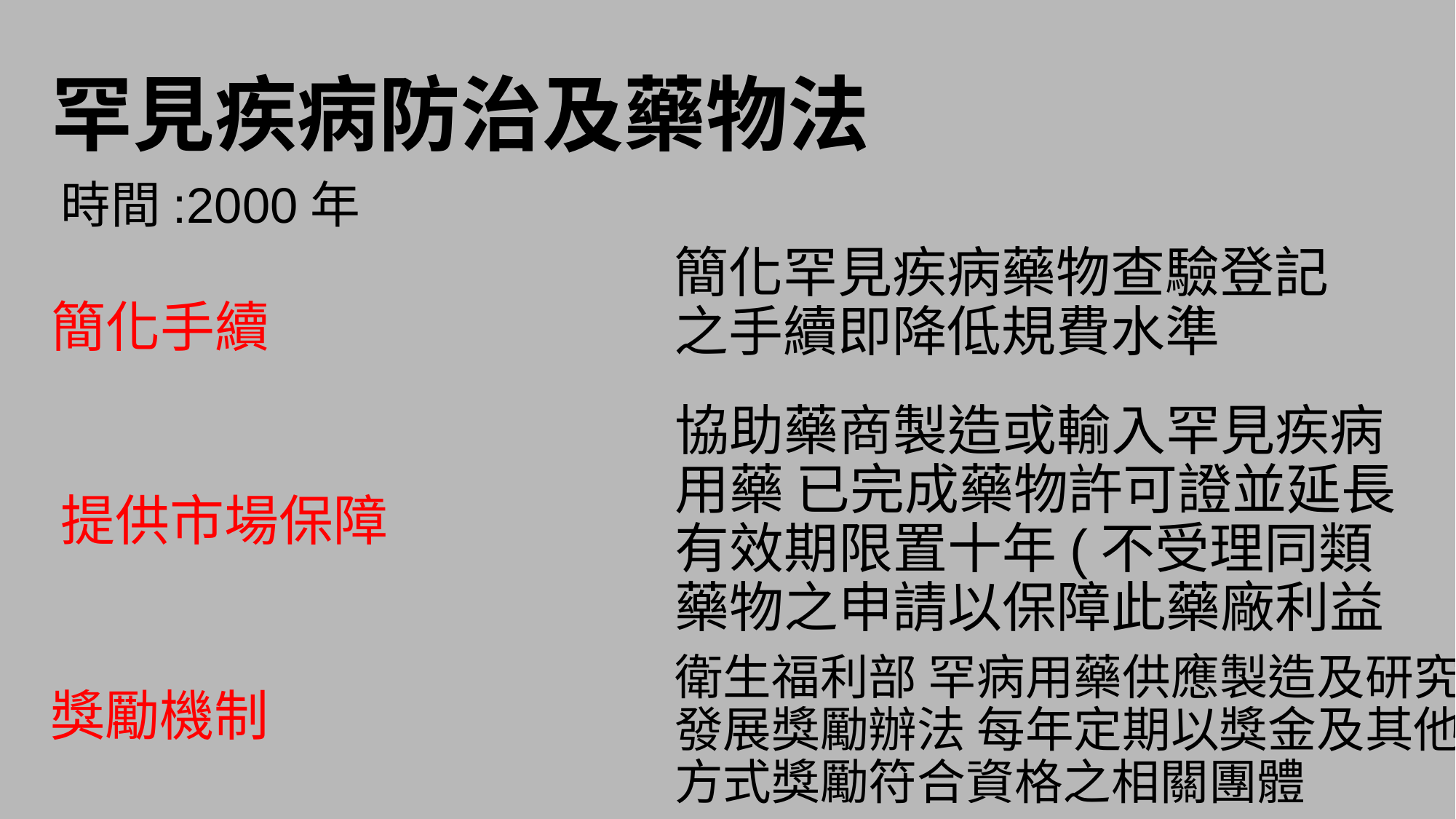

罕見疾病防治及藥物法
時間:2000年
簡化罕見疾病藥物查驗登記之手續即降低規費水準
# 簡化手續
協助藥商製造或輸入罕見疾病用藥 已完成藥物許可證並延長有效期限置十年(不受理同類藥物之申請以保障此藥廠利益
提供市場保障
衛生福利部 罕病用藥供應製造及研究發展獎勵辦法 每年定期以獎金及其他方式獎勵符合資格之相關團體

獎勵機制